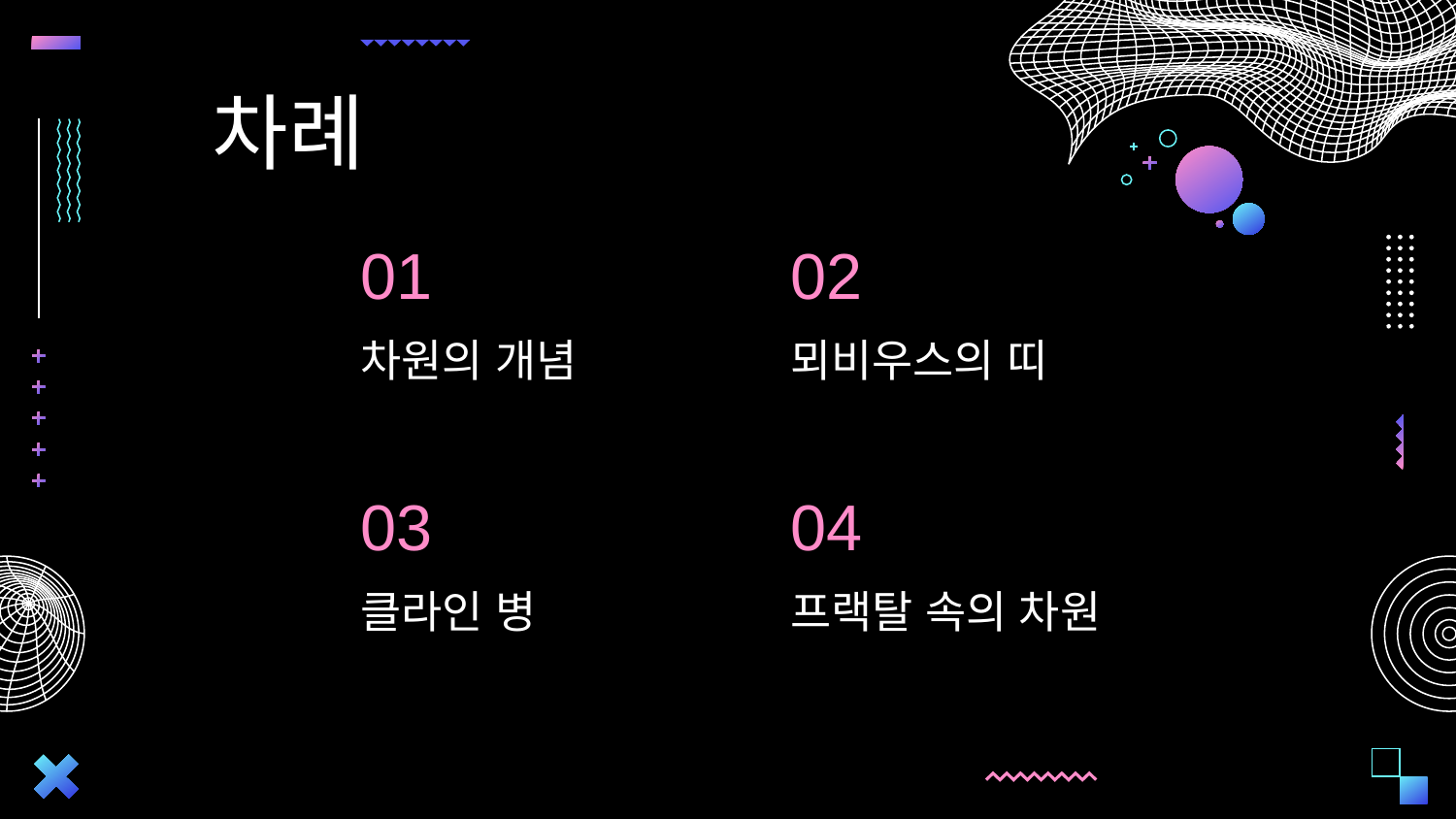

차례

01
02
# 차원의 개념
뫼비우스의 띠
03
04
클라인 병
프랙탈 속의 차원